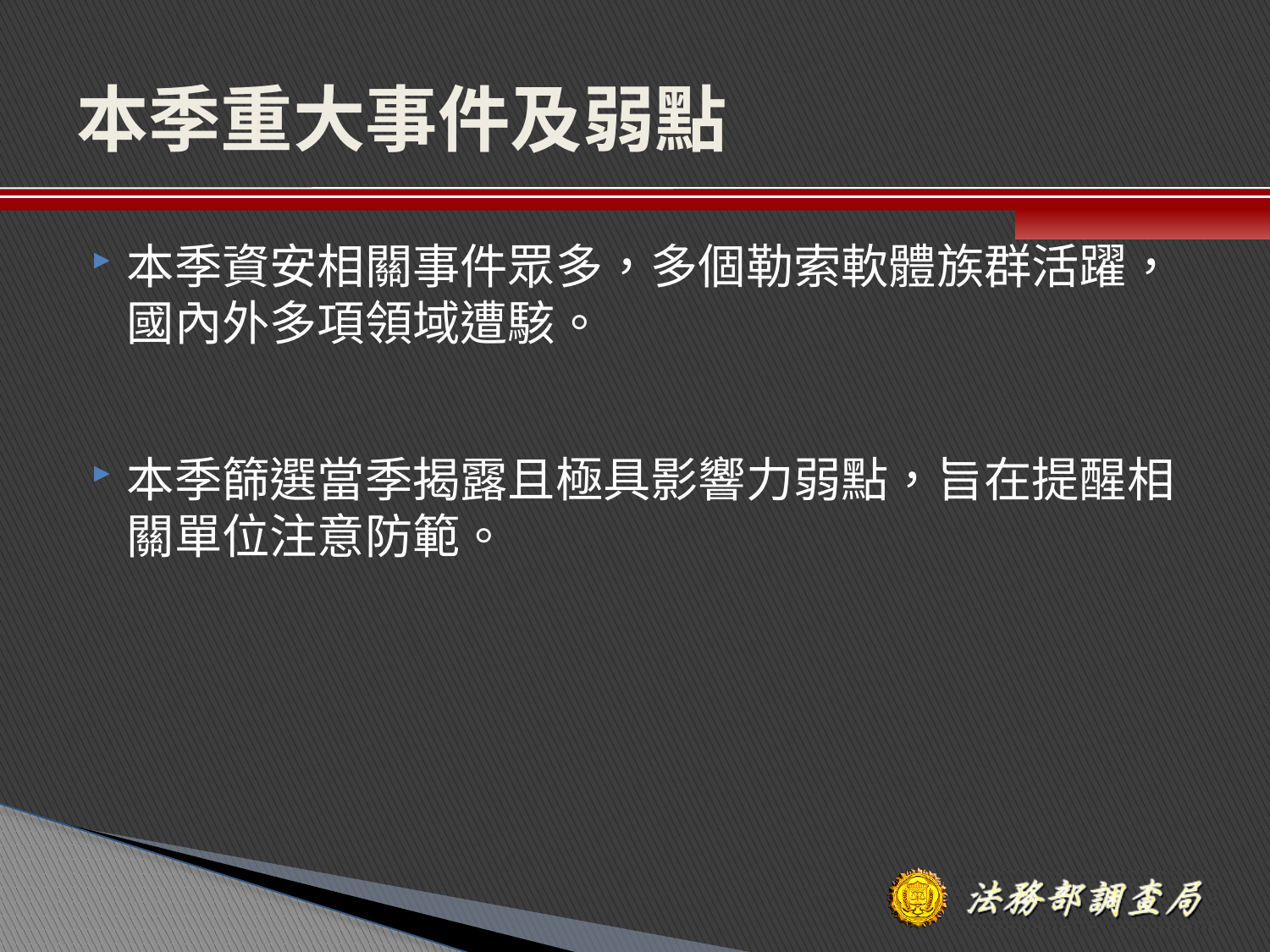

# 本季重大事件及弱點
本季資安相關事件眾多，多個勒索軟體族群活躍，國內外多項領域遭駭。

本季篩選當季揭露且極具影響力弱點，旨在提醒相關單位注意防範。